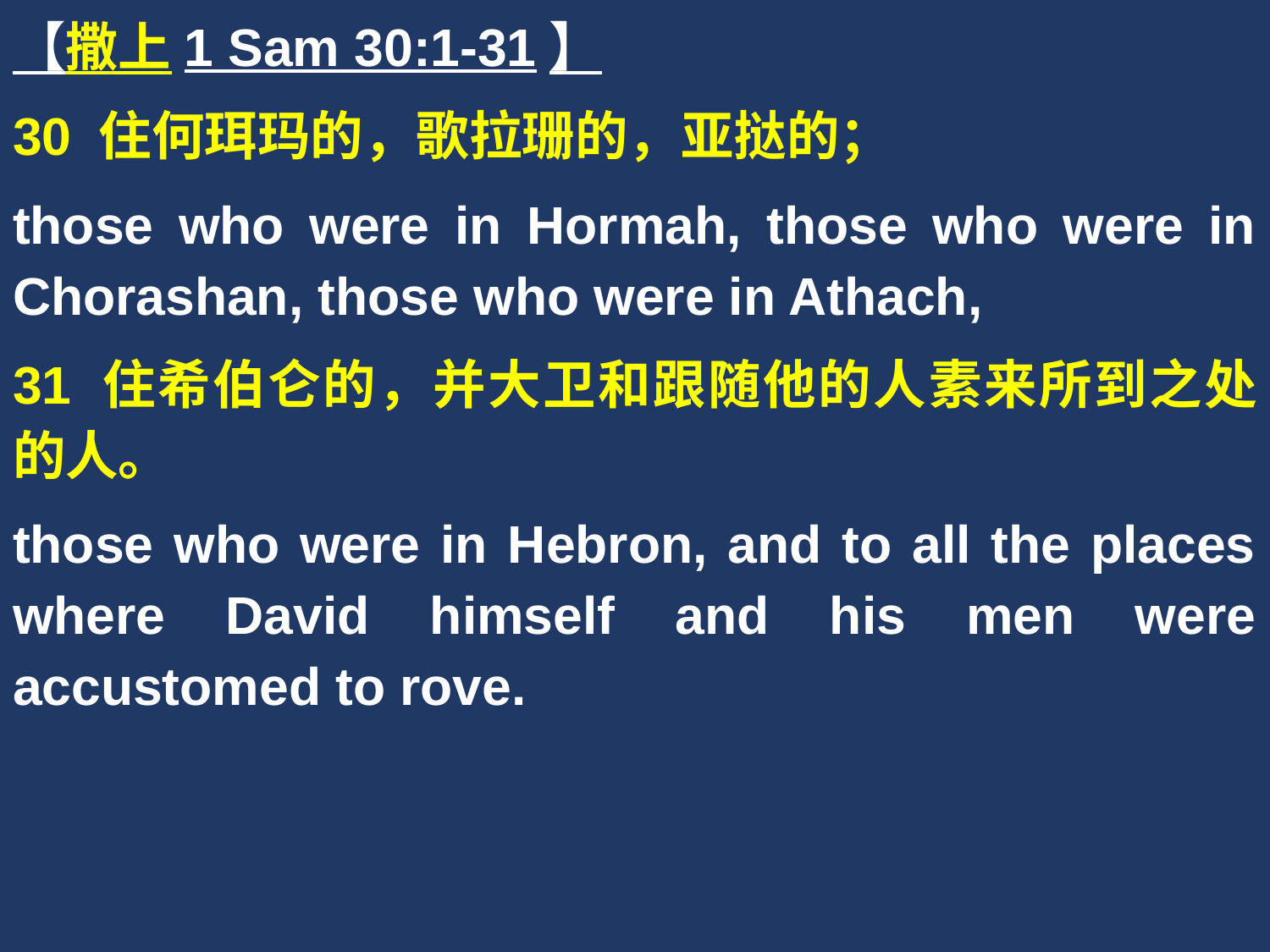

【撒上1 Sam 30:1-31】
30 住何珥玛的，歌拉珊的，亚挞的；
those who were in Hormah, those who were in Chorashan, those who were in Athach,
31 住希伯仑的，并大卫和跟随他的人素来所到之处的人。
those who were in Hebron, and to all the places where David himself and his men were accustomed to rove.